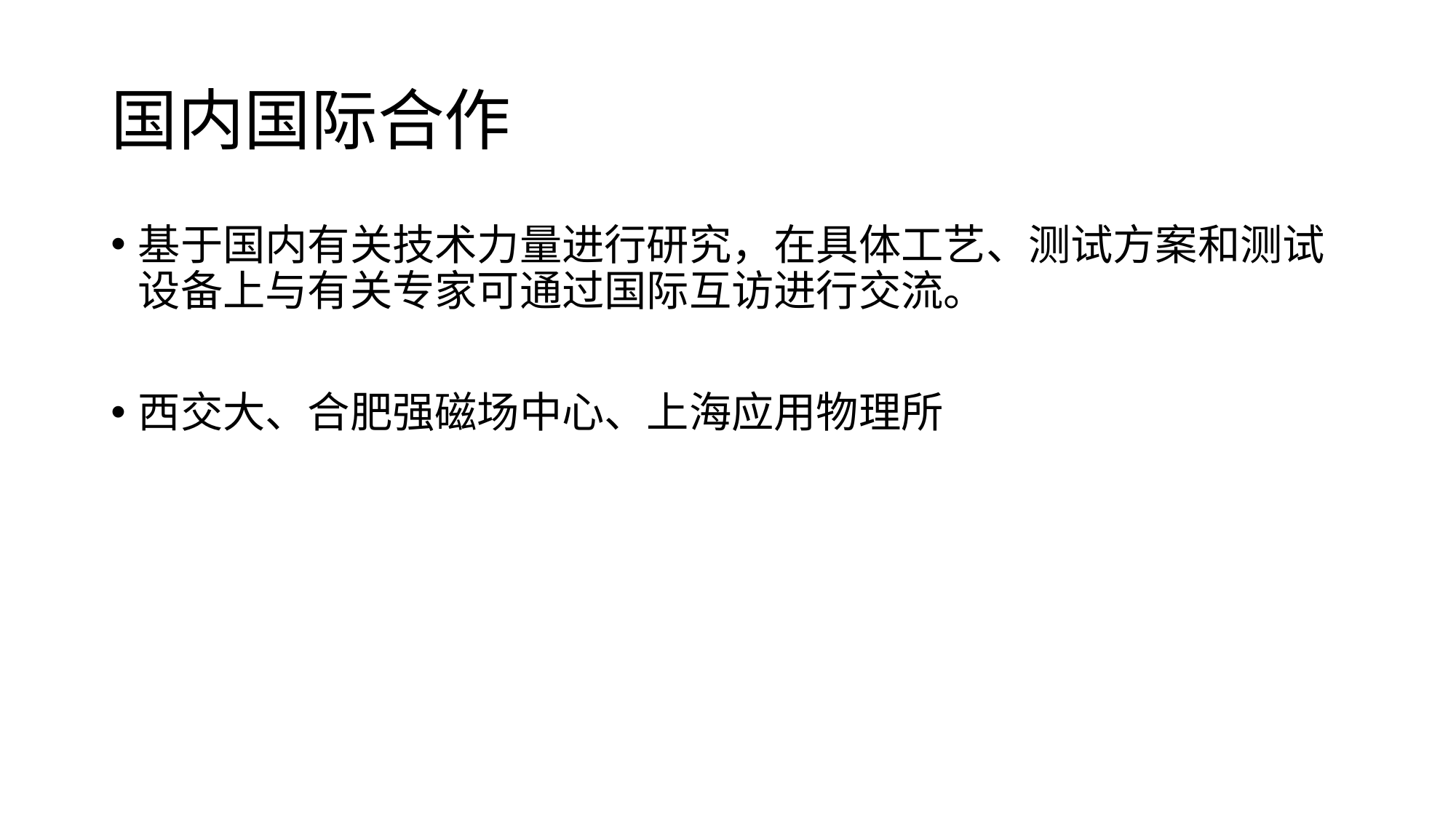

# 国内国际合作
基于国内有关技术力量进行研究，在具体工艺、测试方案和测试设备上与有关专家可通过国际互访进行交流。

西交大、合肥强磁场中心、上海应用物理所